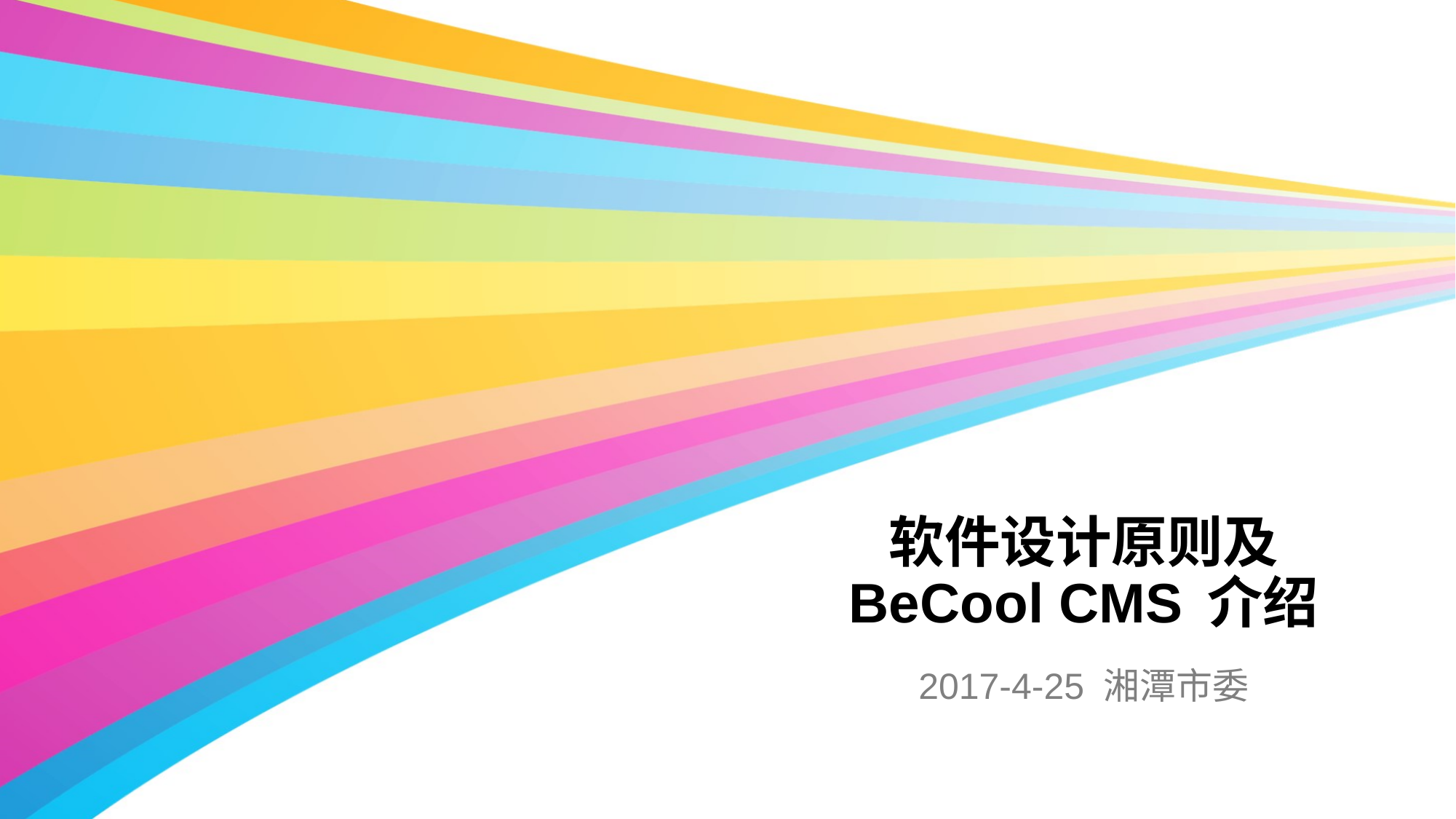

# 软件设计原则及 BeCool CMS 介绍
2017-4-25 湘潭市委